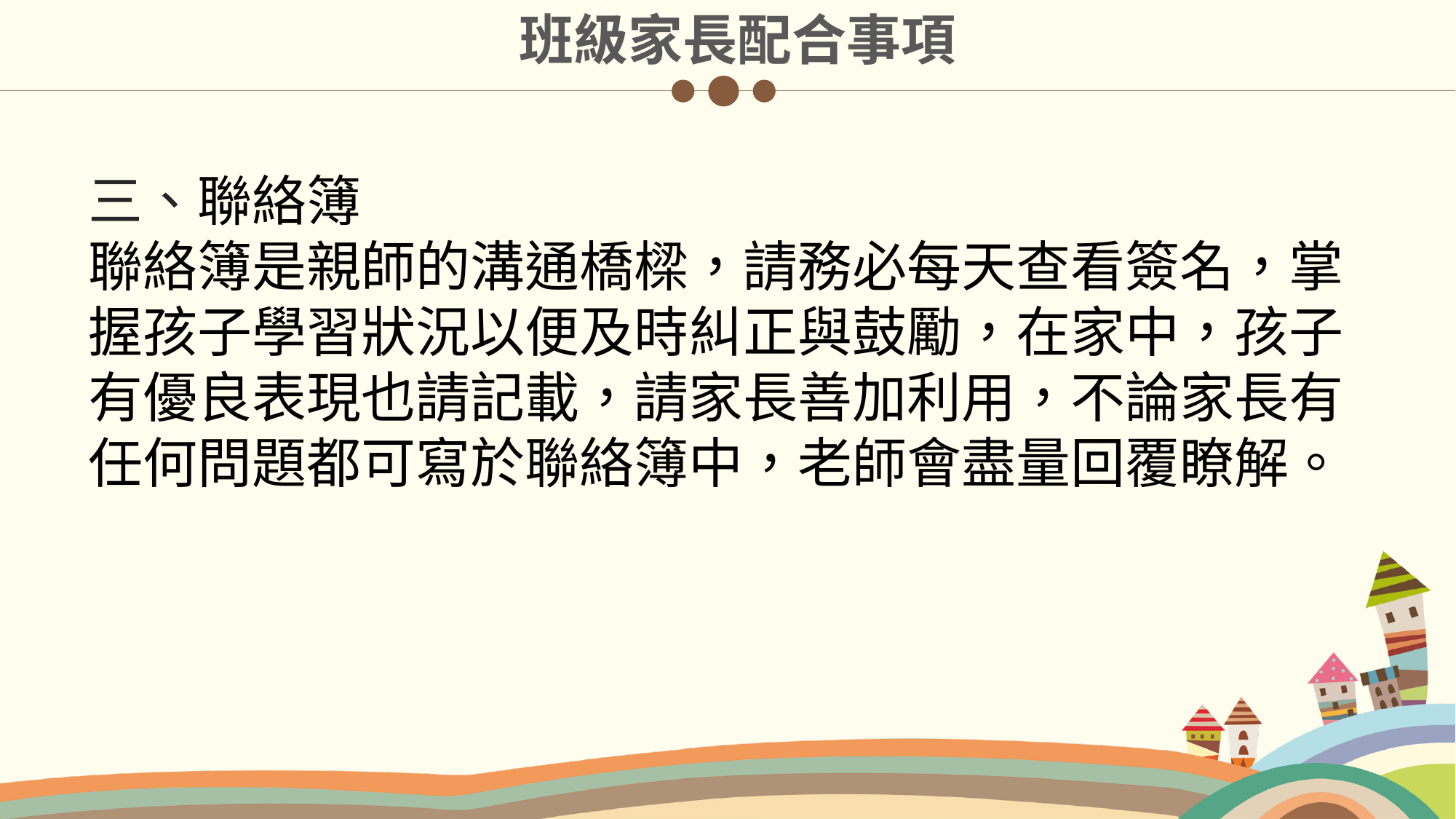

班級家長配合事項

三、聯絡簿
聯絡簿是親師的溝通橋樑，請務必每天查看簽名，掌握孩子學習狀況以便及時糾正與鼓勵，在家中，孩子有優良表現也請記載，請家長善加利用，不論家長有任何問題都可寫於聯絡簿中，老師會盡量回覆瞭解。